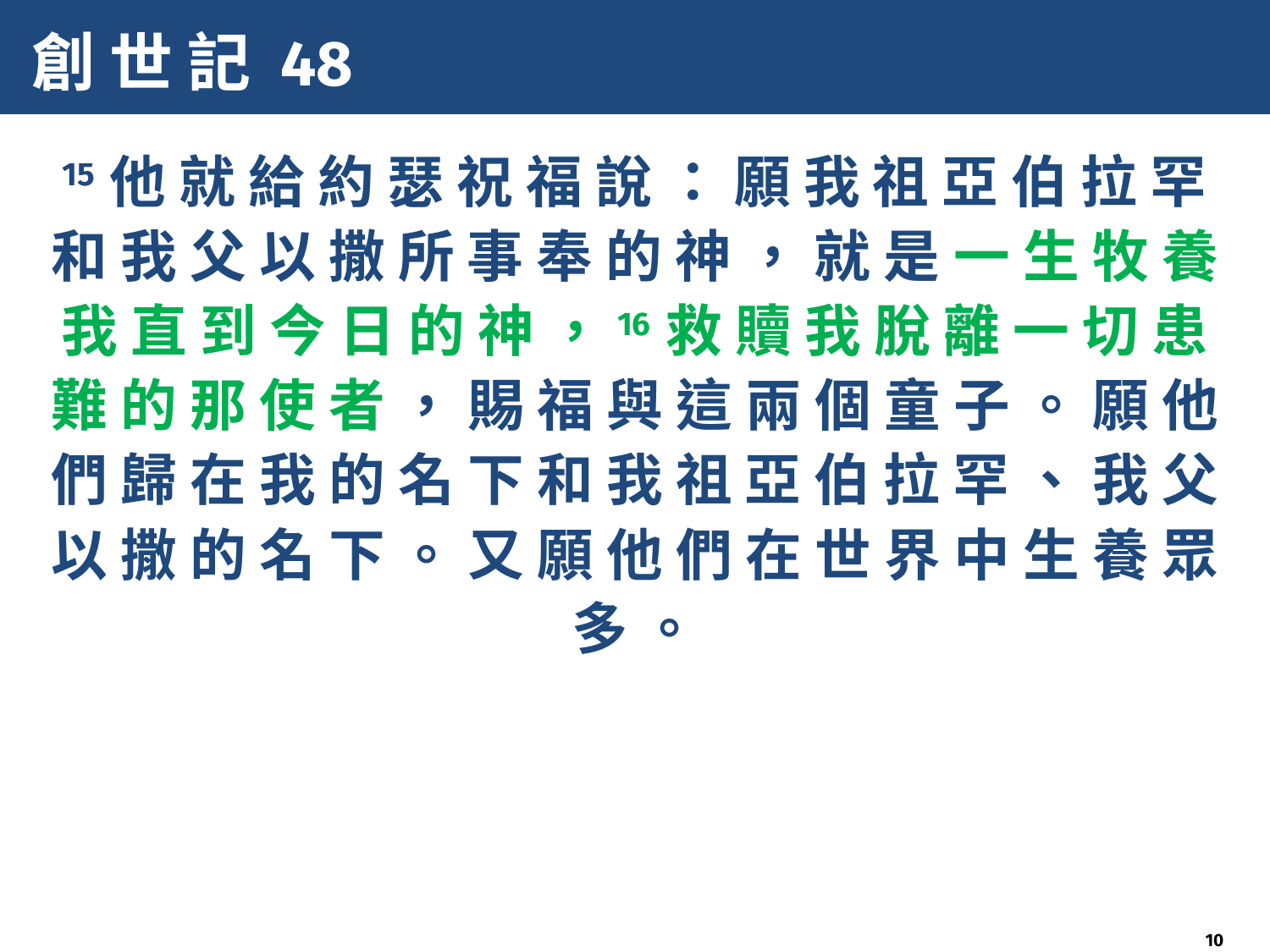

# 創 世 記 48
15 他 就 給 約 瑟 祝 福 說 ： 願 我 祖 亞 伯 拉 罕 和 我 父 以 撒 所 事 奉 的 神 ， 就 是 一 生 牧 養 我 直 到 今 日 的 神 ，16 救 贖 我 脫 離 一 切 患 難 的 那 使 者 ， 賜 福 與 這 兩 個 童 子 。 願 他 們 歸 在 我 的 名 下 和 我 祖 亞 伯 拉 罕 、 我 父 以 撒 的 名 下 。 又 願 他 們 在 世 界 中 生 養 眾 多 。